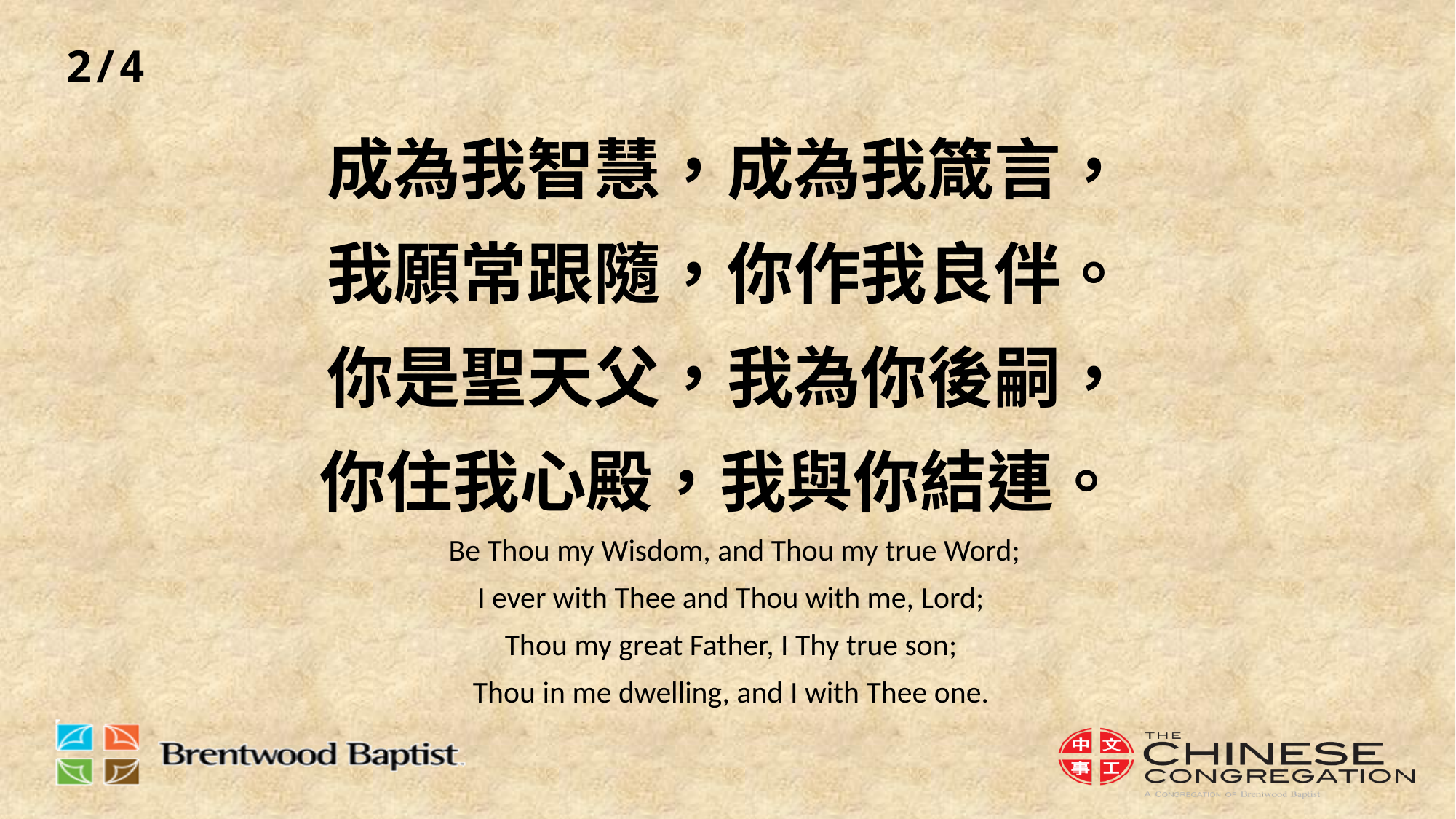

2/4
# 成為我智慧，成為我箴言， 我願常跟隨，你作我良伴。 你是聖天父，我為你後嗣， 你住我心殿，我與你結連。 Be Thou my Wisdom, and Thou my true Word; I ever with Thee and Thou with me, Lord; Thou my great Father, I Thy true son; Thou in me dwelling, and I with Thee one.